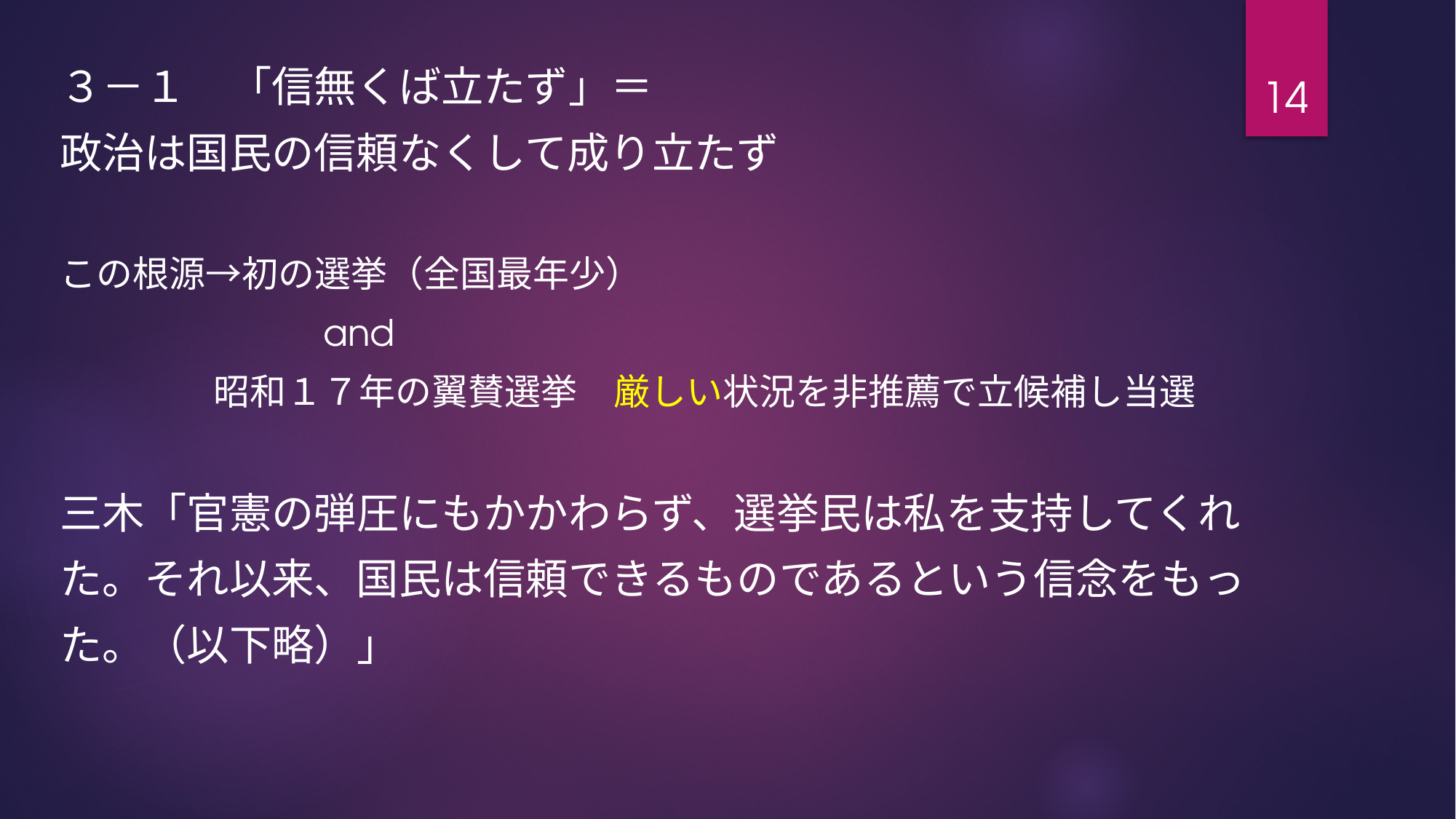

14
３－１　「信無くば立たず」＝
政治は国民の信頼なくして成り立たず

この根源→初の選挙（全国最年少）
　　　　　　　and
　　　　 昭和１７年の翼賛選挙　厳しい状況を非推薦で立候補し当選

三木「官憲の弾圧にもかかわらず、選挙民は私を支持してくれ
た。それ以来、国民は信頼できるものであるという信念をもっ
た。（以下略）」